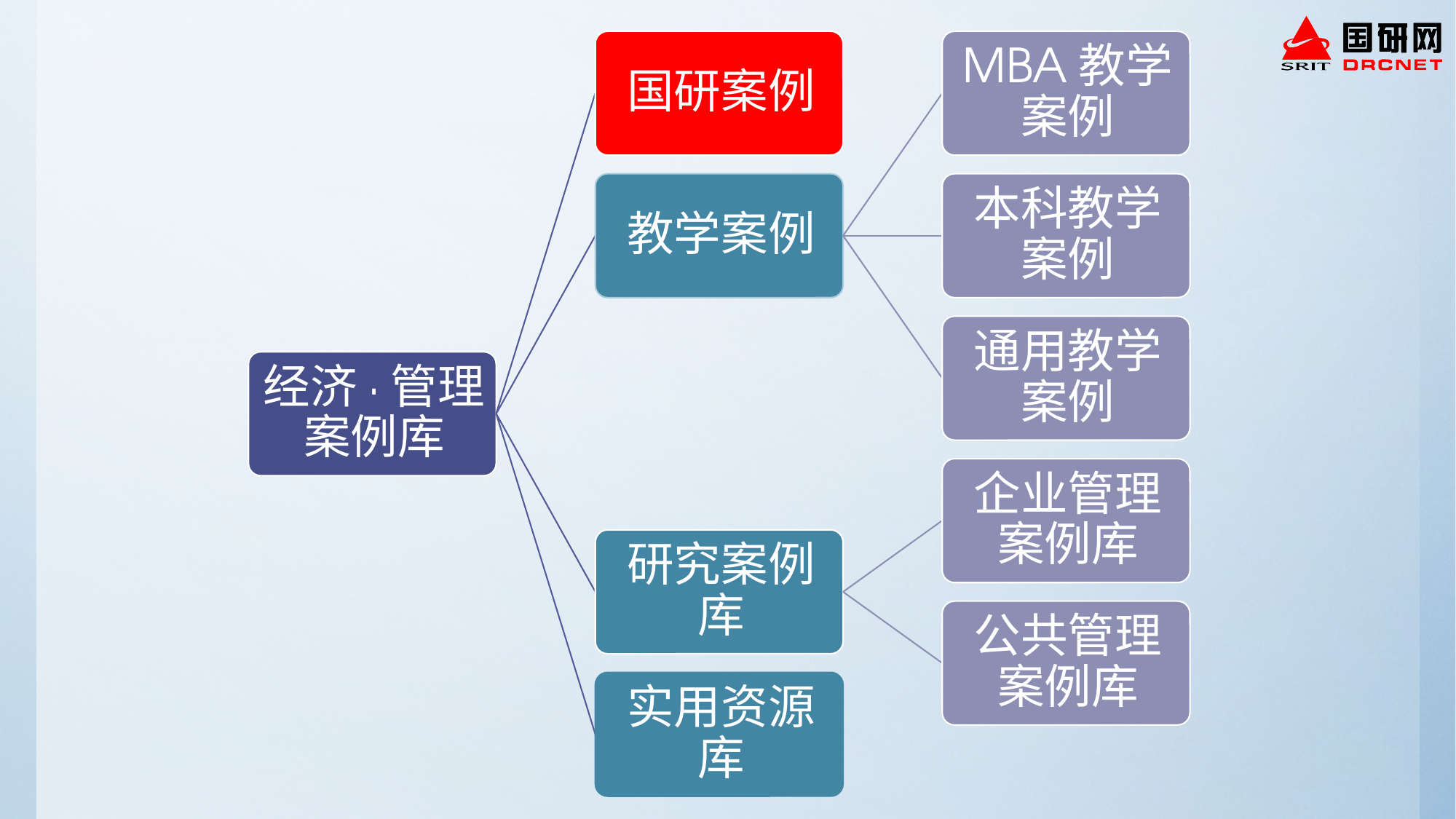

经济·管理案例库

国研案例

教学案例

MBA教学案例

本科教学案例

通用教学案例

研究案例库

企业管理案例库

公共管理案例库

实用资源库